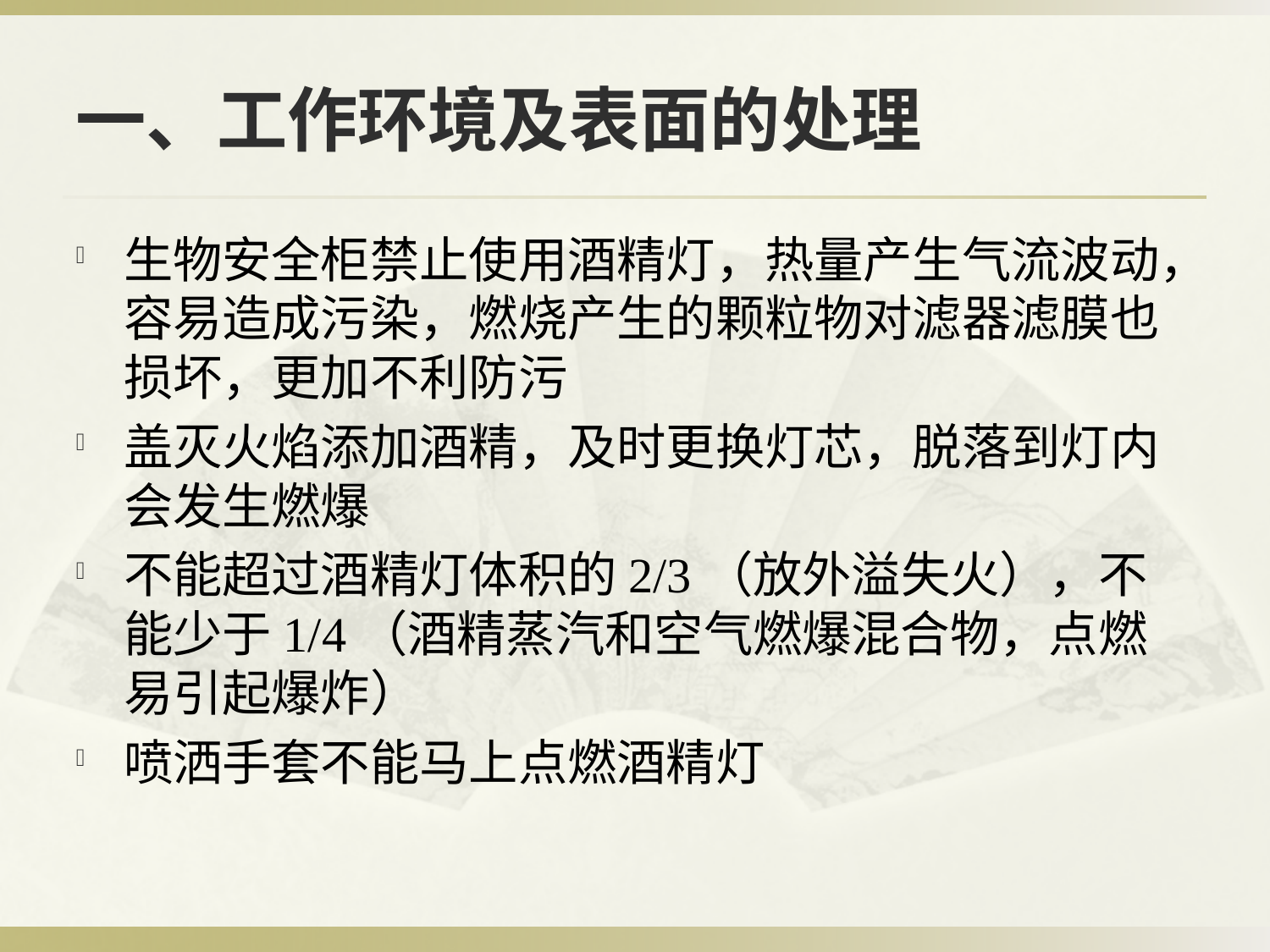

# 一、工作环境及表面的处理
生物安全柜禁止使用酒精灯，热量产生气流波动，容易造成污染，燃烧产生的颗粒物对滤器滤膜也损坏，更加不利防污
盖灭火焰添加酒精，及时更换灯芯，脱落到灯内会发生燃爆
不能超过酒精灯体积的2/3（放外溢失火），不能少于1/4（酒精蒸汽和空气燃爆混合物，点燃易引起爆炸）
喷洒手套不能马上点燃酒精灯